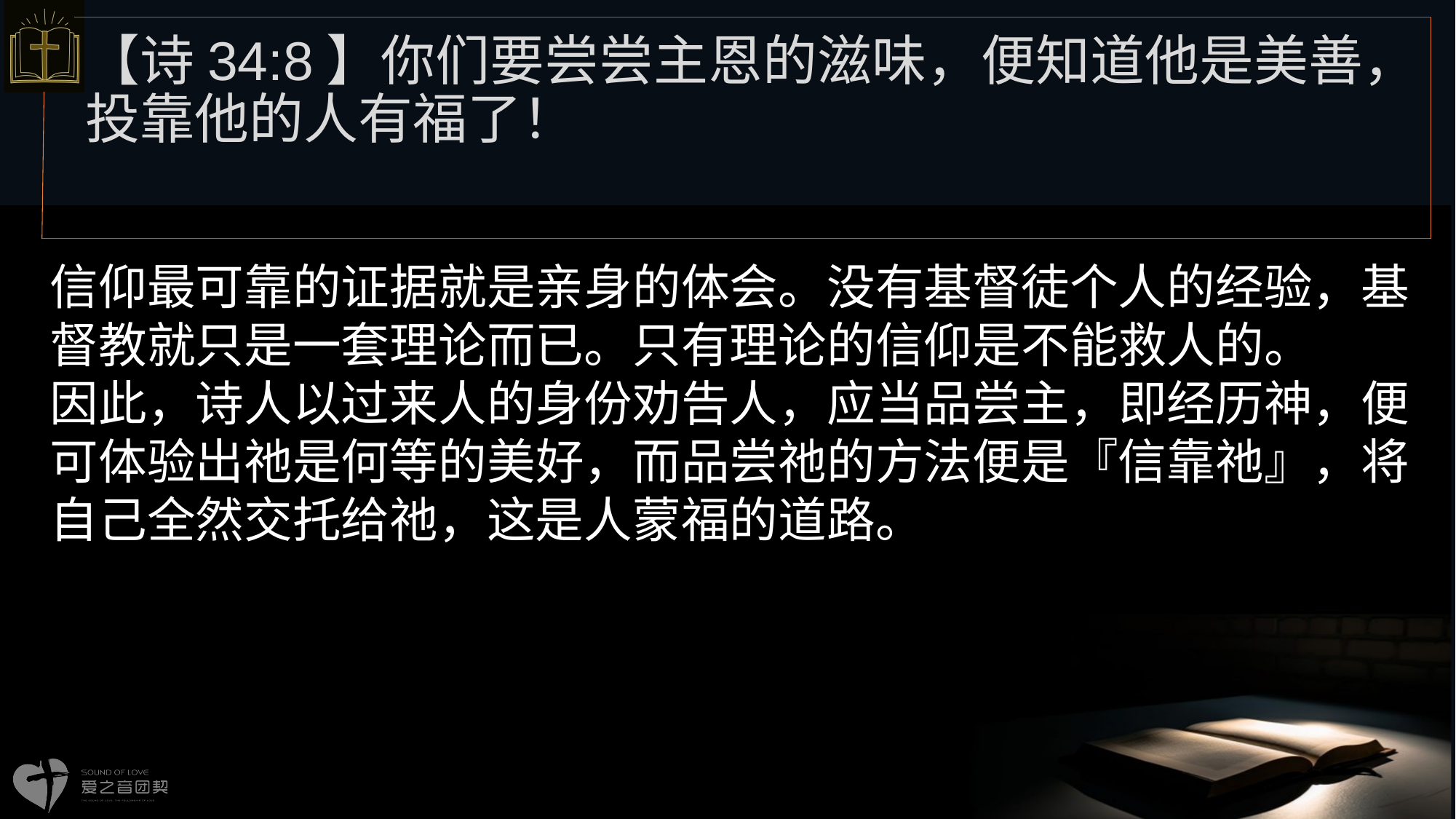

【诗34:8】你们要尝尝主恩的滋味，便知道他是美善，投靠他的人有福了！
# 信仰最可靠的证据就是亲身的体会。没有基督徒个人的经验，基督教就只是一套理论而已。只有理论的信仰是不能救人的。 因此，诗人以过来人的身份劝告人，应当品尝主，即经历神，便可体验出祂是何等的美好，而品尝祂的方法便是『信靠祂』，将自己全然交托给祂，这是人蒙福的道路。